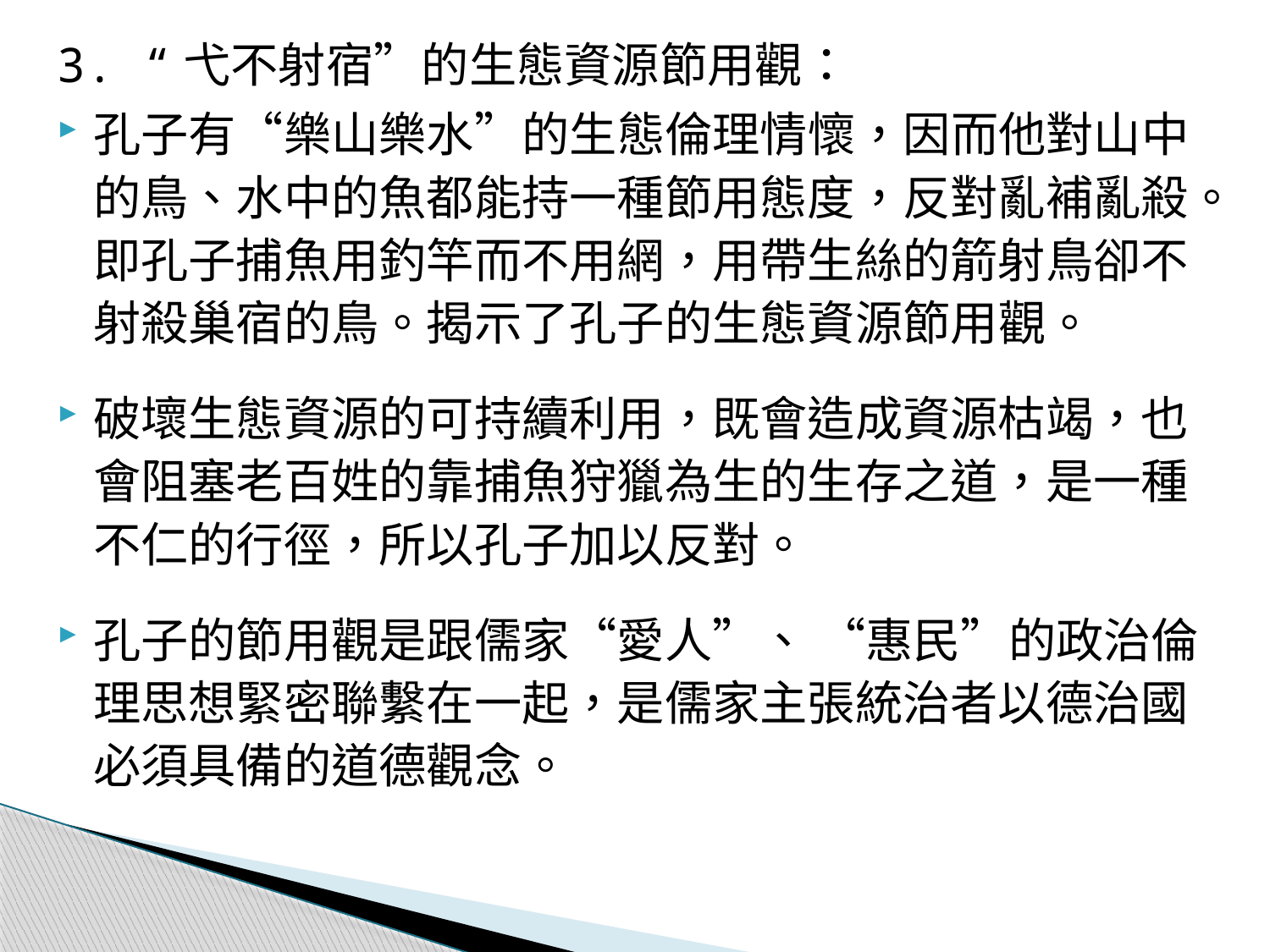

3. “弋不射宿”的生態資源節用觀：
孔子有“樂山樂水”的生態倫理情懷，因而他對山中的鳥、水中的魚都能持一種節用態度，反對亂補亂殺。即孔子捕魚用釣竿而不用網，用帶生絲的箭射鳥卻不射殺巢宿的鳥。揭示了孔子的生態資源節用觀。

破壞生態資源的可持續利用，既會造成資源枯竭，也會阻塞老百姓的靠捕魚狩獵為生的生存之道，是一種不仁的行徑，所以孔子加以反對。

孔子的節用觀是跟儒家“愛人”、 “惠民”的政治倫理思想緊密聯繫在一起，是儒家主張統治者以德治國必須具備的道德觀念。